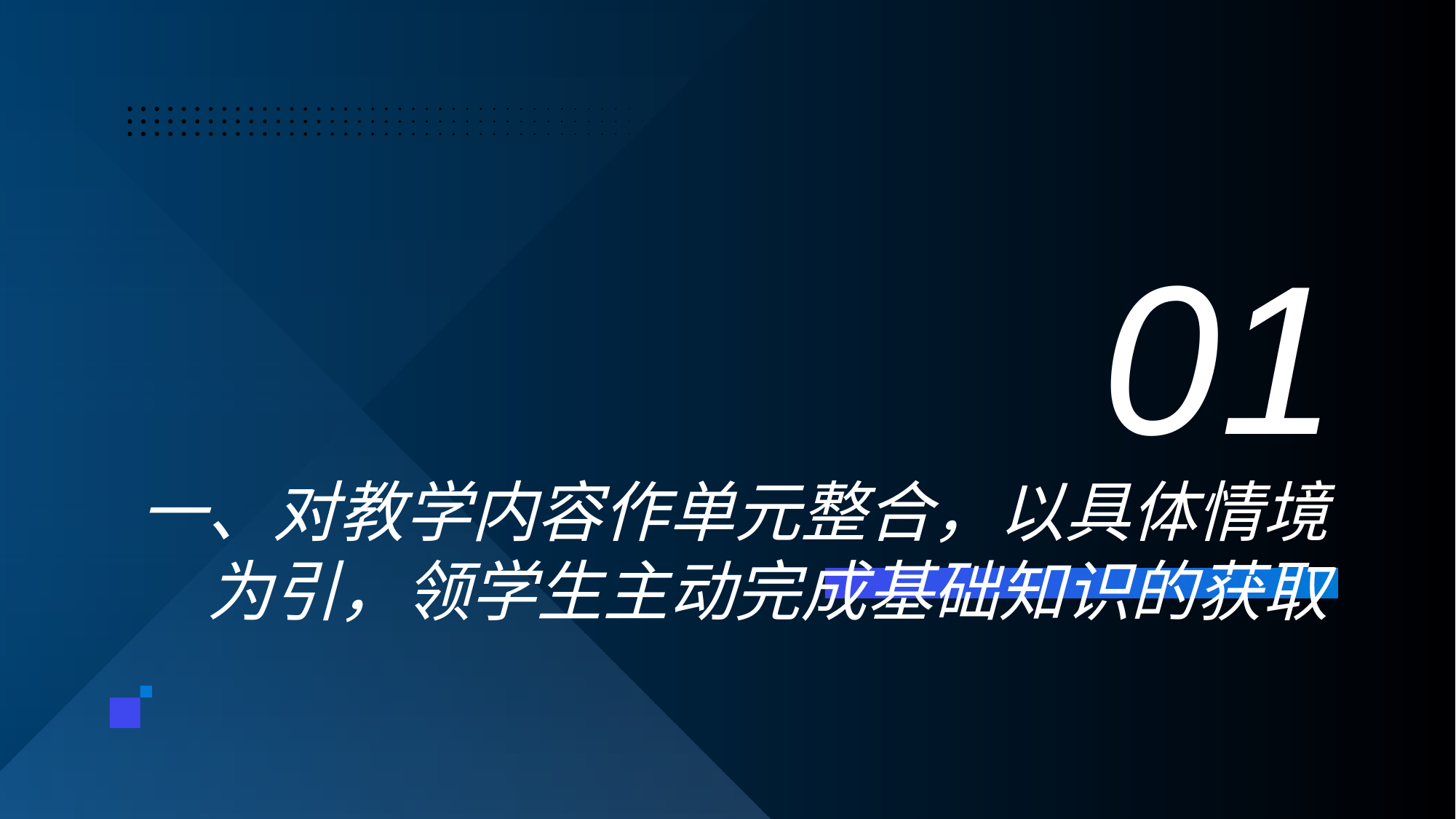

01
一、对教学内容作单元整合，以具体情境为引，领学生主动完成基础知识的获取